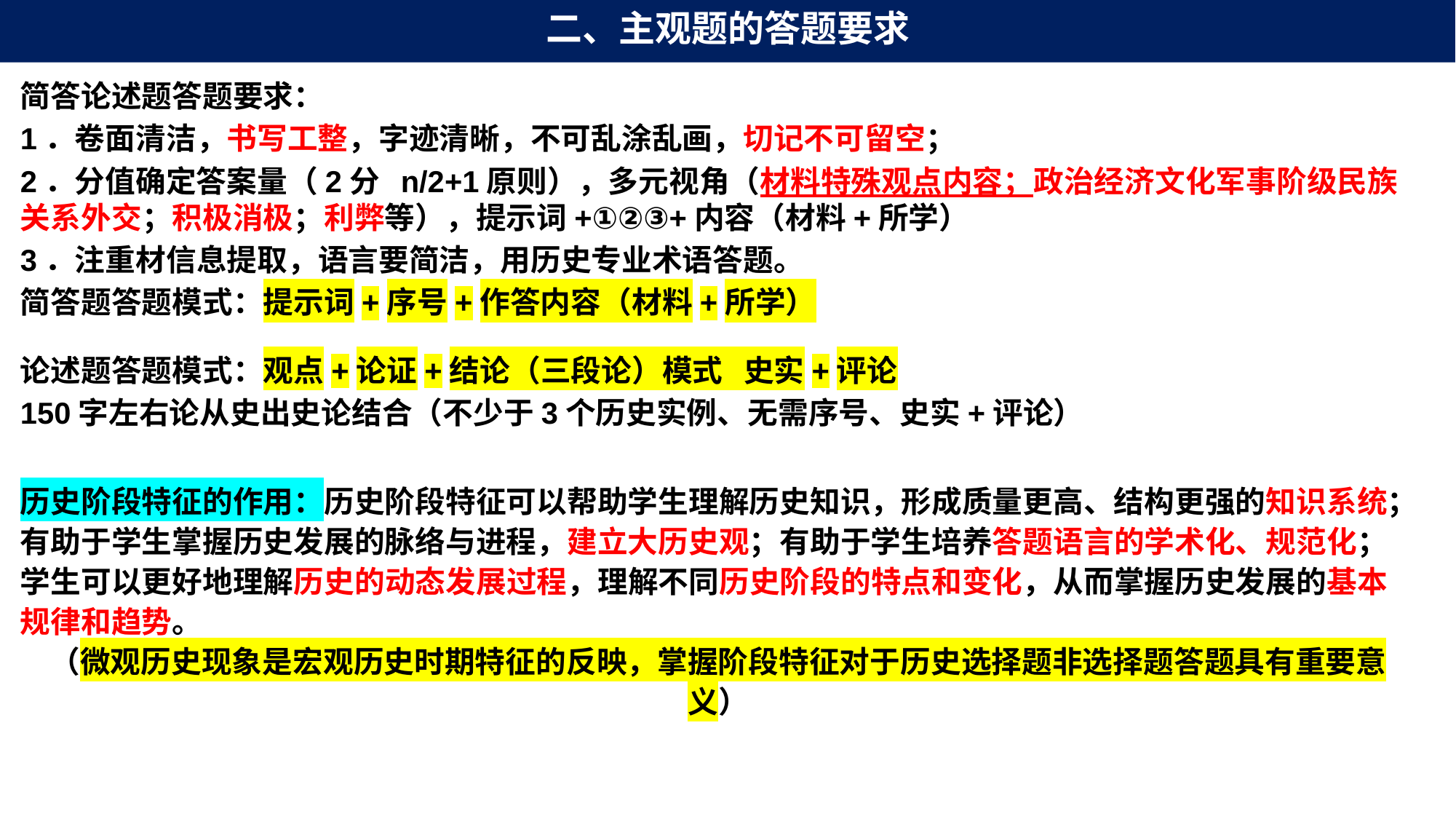

二、主观题的答题要求
简答论述题答题要求：
1．卷面清洁，书写工整，字迹清晰，不可乱涂乱画，切记不可留空；
2．分值确定答案量（2分  n/2+1原则），多元视角（材料特殊观点内容；政治经济文化军事阶级民族关系外交；积极消极；利弊等），提示词+①②③+内容（材料+所学）
3．注重材信息提取，语言要简洁，用历史专业术语答题。
简答题答题模式：提示词+序号+作答内容（材料+所学）

论述题答题模式：观点+论证+结论（三段论）模式   史实+评论
150字左右论从史出史论结合（不少于3个历史实例、无需序号、史实+评论）
历史阶段特征的作用‌：历史阶段特征可以帮助学生理解历史知识‌，形成质量更高、结构更强的知识系统；有助于学生掌握历史发展的脉络与进程，建立‌大历史观；有助于学生培养答题语言的学术化、规范化；学生可以更好地理解历史的动态发展过程，理解不同历史阶段的特点和变化，从而掌握历史发展的基本规律和趋势。
（微观历史现象是宏观历史时期特征的反映，掌握阶段特征对于历史选择题非选择题答题具有重要意义）